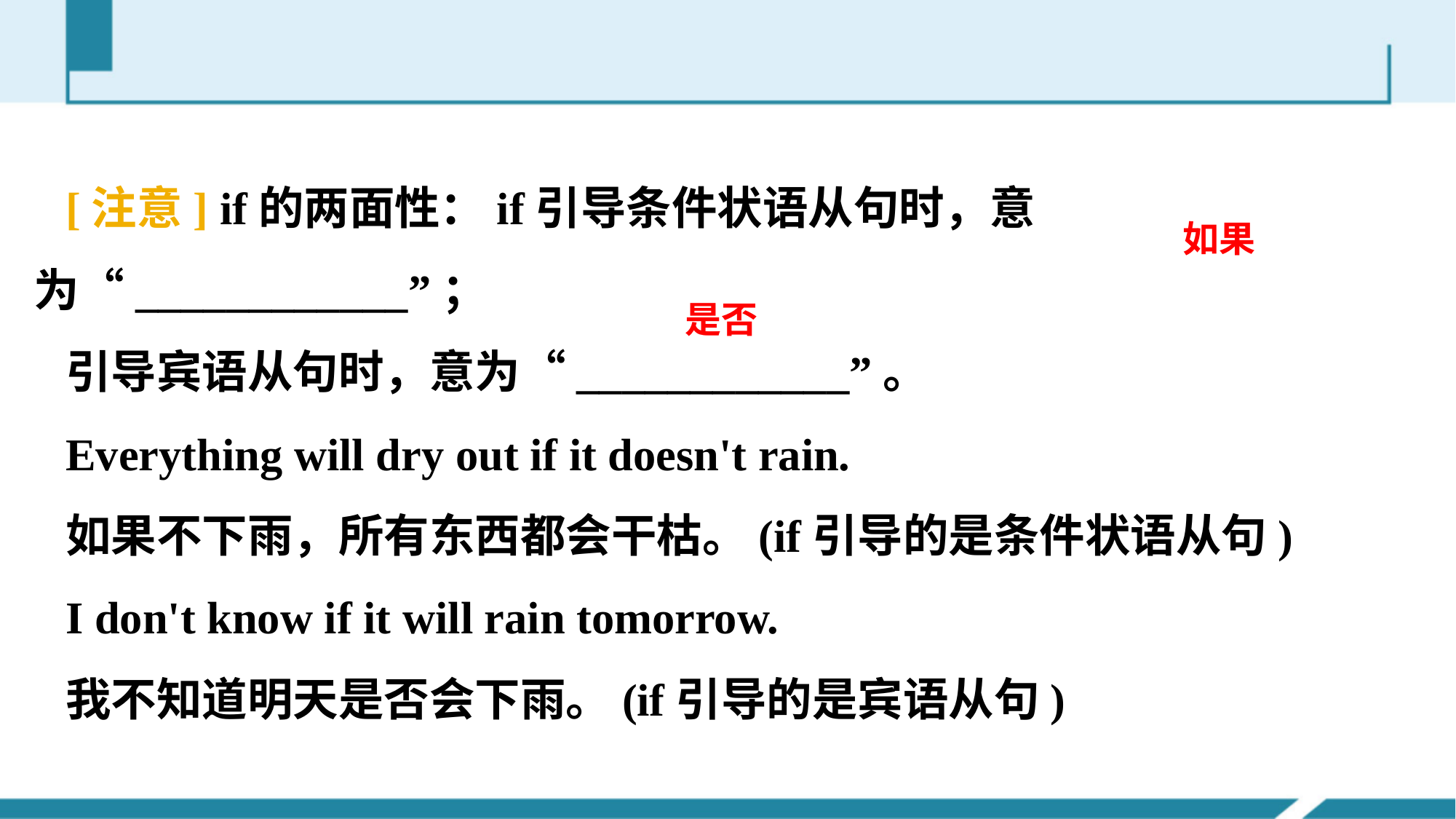

如果
[注意] if的两面性：if引导条件状语从句时，意为“____________”；
引导宾语从句时，意为“____________”。
Everything will dry out if it doesn't rain.
如果不下雨，所有东西都会干枯。(if引导的是条件状语从句)
I don't know if it will rain tomorrow.
我不知道明天是否会下雨。(if引导的是宾语从句)
是否